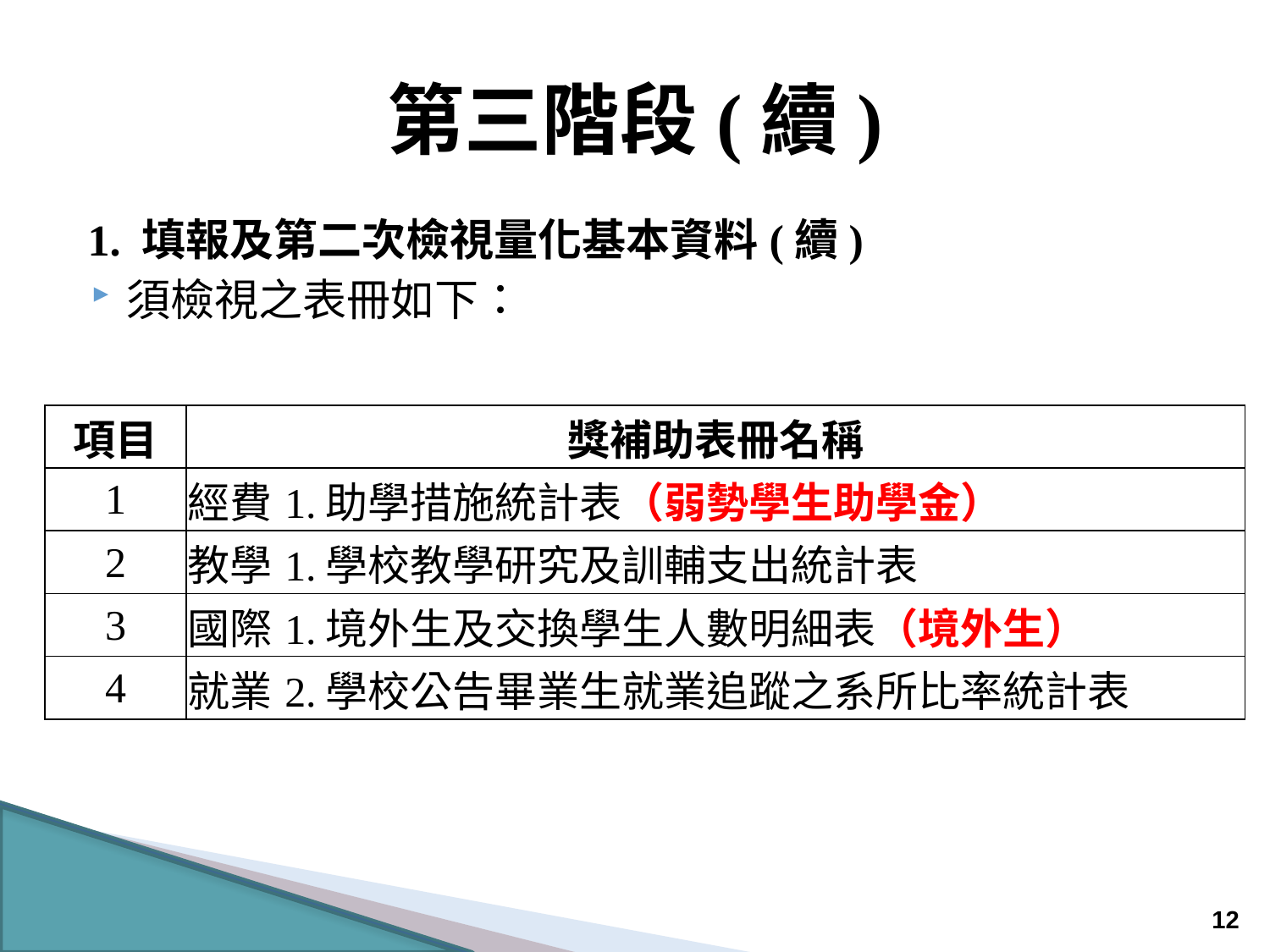

# 第三階段(續)
1. 填報及第二次檢視量化基本資料(續)
須檢視之表冊如下：

| 項目 | 獎補助表冊名稱 |
| --- | --- |
| 1 | 經費1.助學措施統計表（弱勢學生助學金） |
| 2 | 教學1.學校教學研究及訓輔支出統計表 |
| 3 | 國際1.境外生及交換學生人數明細表（境外生） |
| 4 | 就業2.學校公告畢業生就業追蹤之系所比率統計表 |
12